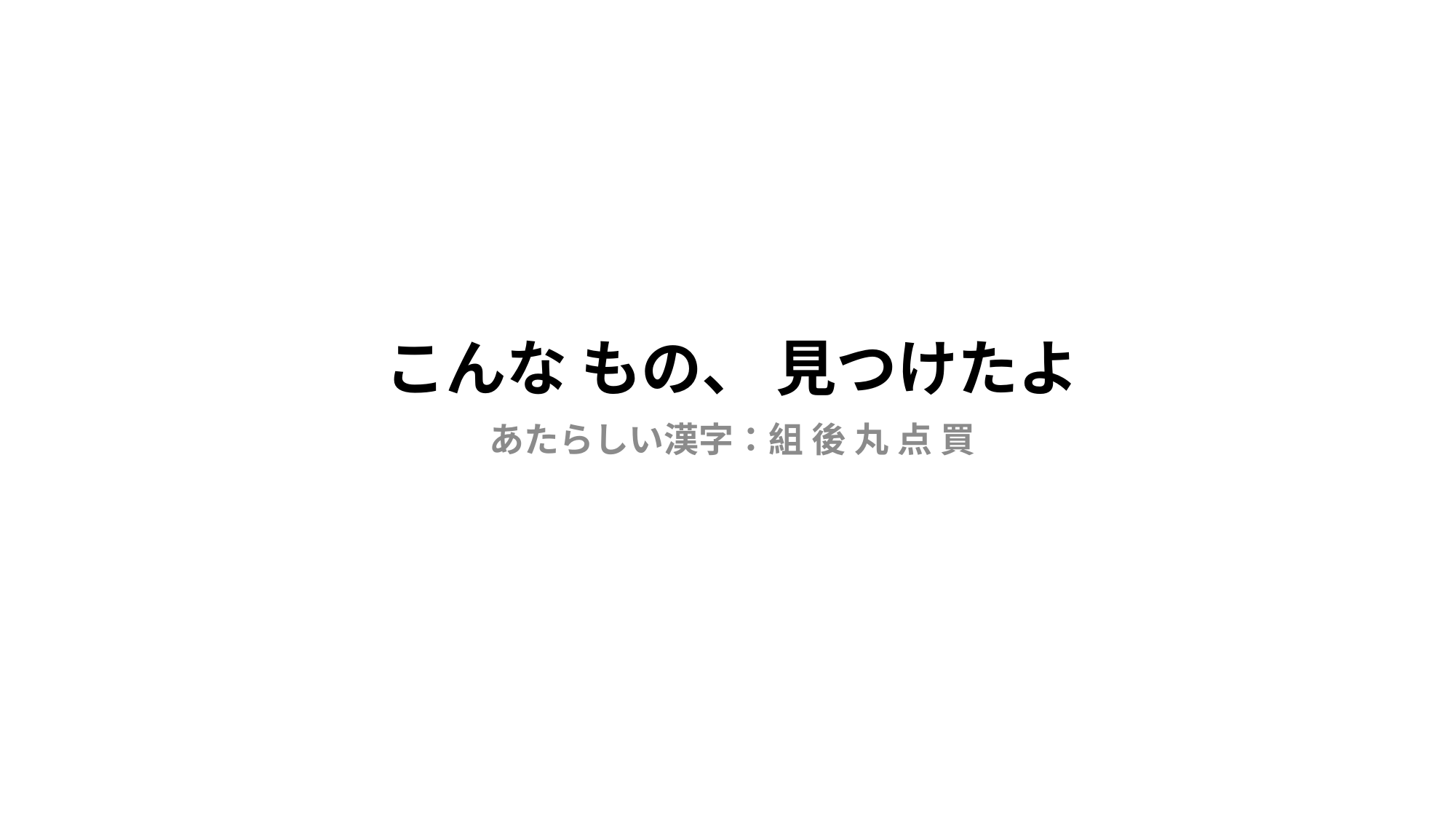

# こんな もの、 見つけたよ
あたらしい漢字：組 後 丸 点 買